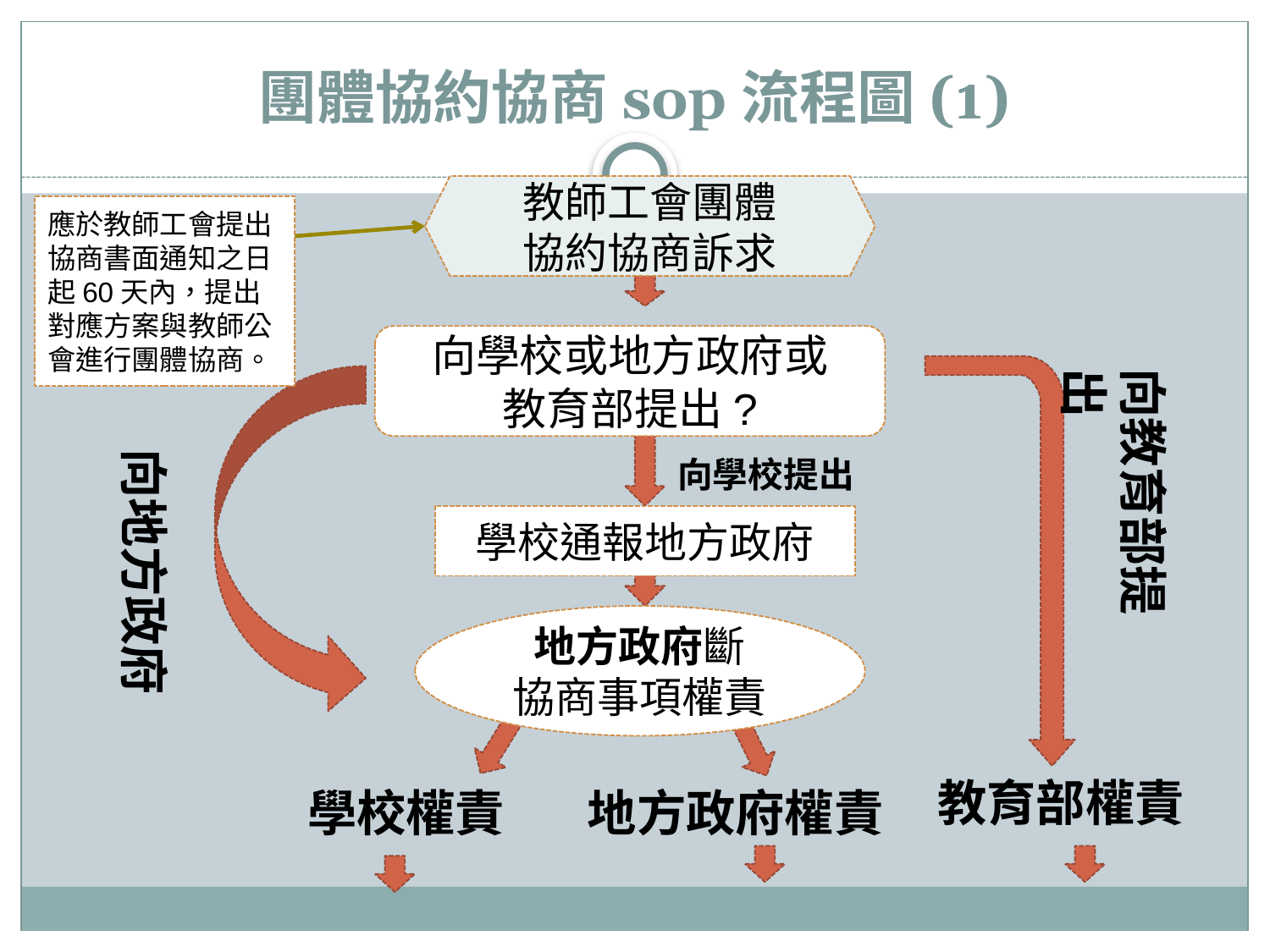

# 團體協約協商sop流程圖(1)
教師工會團體
協約協商訴求
應於教師工會提出協商書面通知之日起60天內，提出對應方案與教師公會進行團體協商。

向學校或地方政府或
教育部提出?
向教育部提出

向地方政府

向學校提出

學校通報地方政府

地方政府斷
協商事項權責

教育部權責
學校權責
地方政府權責